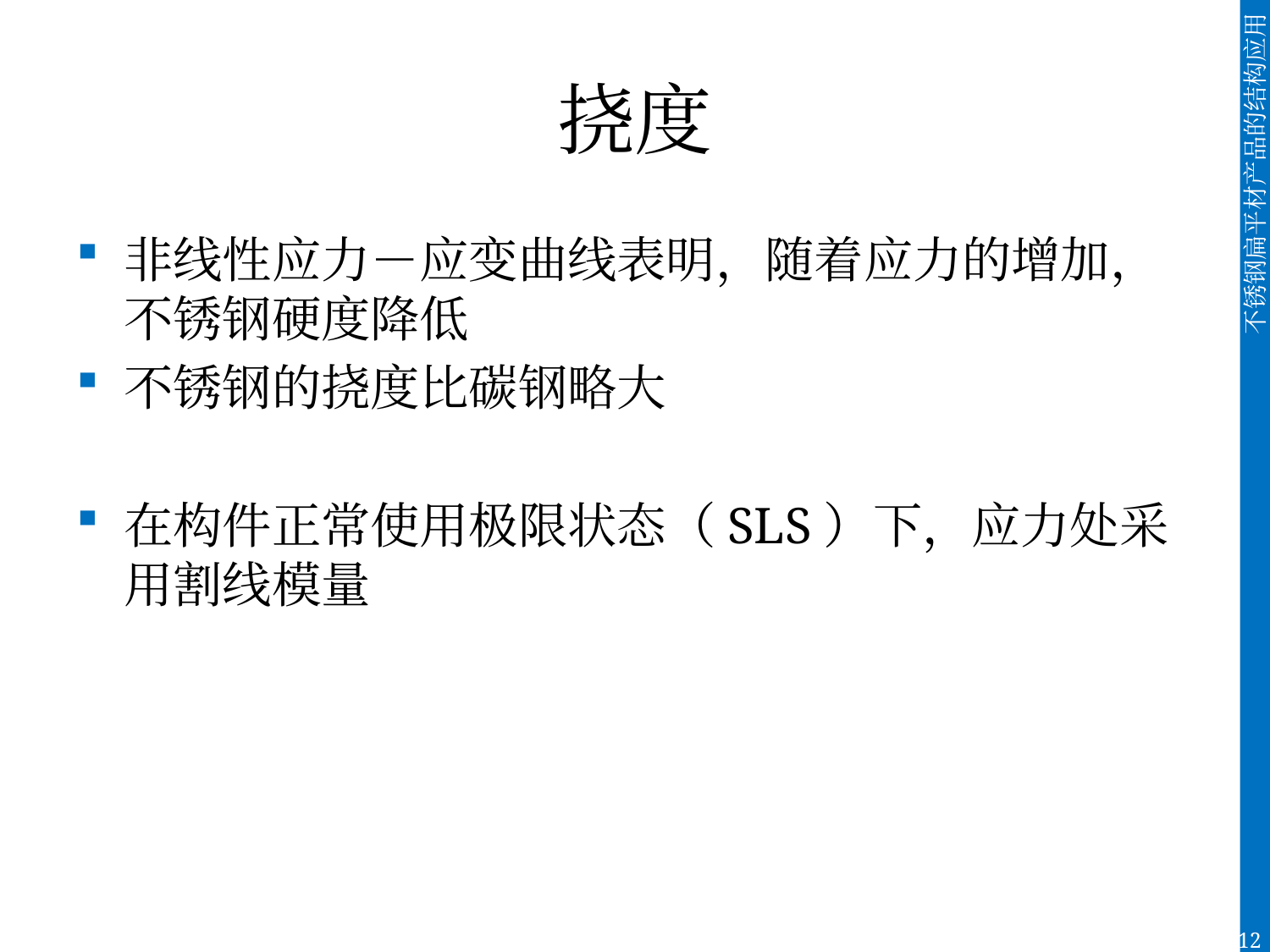

# 挠度
非线性应力－应变曲线表明，随着应力的增加，不锈钢硬度降低
不锈钢的挠度比碳钢略大

在构件正常使用极限状态（SLS）下，应力处采用割线模量
122